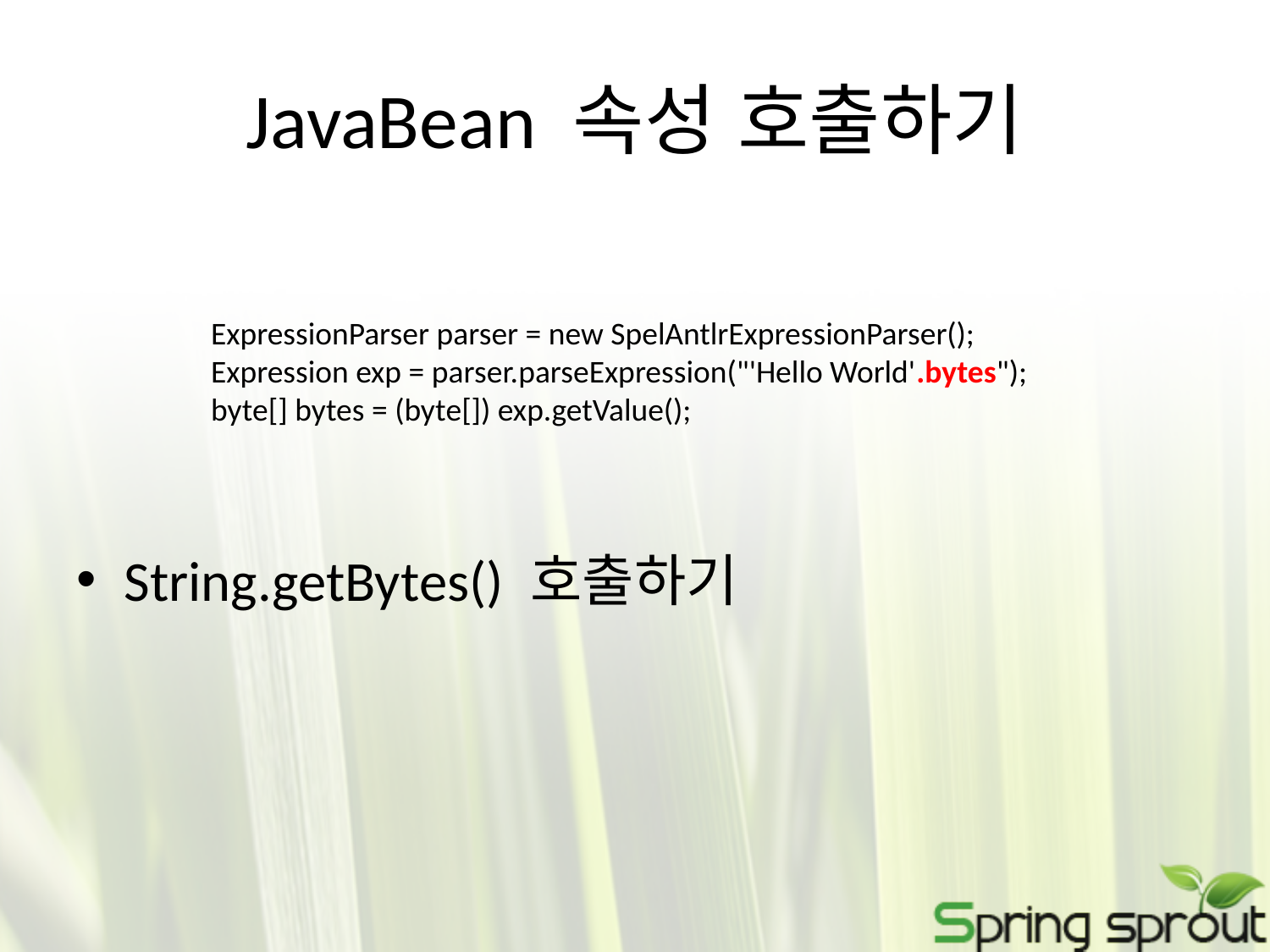

# JavaBean 속성 호출하기

String.getBytes() 호출하기
ExpressionParser parser = new SpelAntlrExpressionParser();
Expression exp = parser.parseExpression("'Hello World'.bytes");
byte[] bytes = (byte[]) exp.getValue();